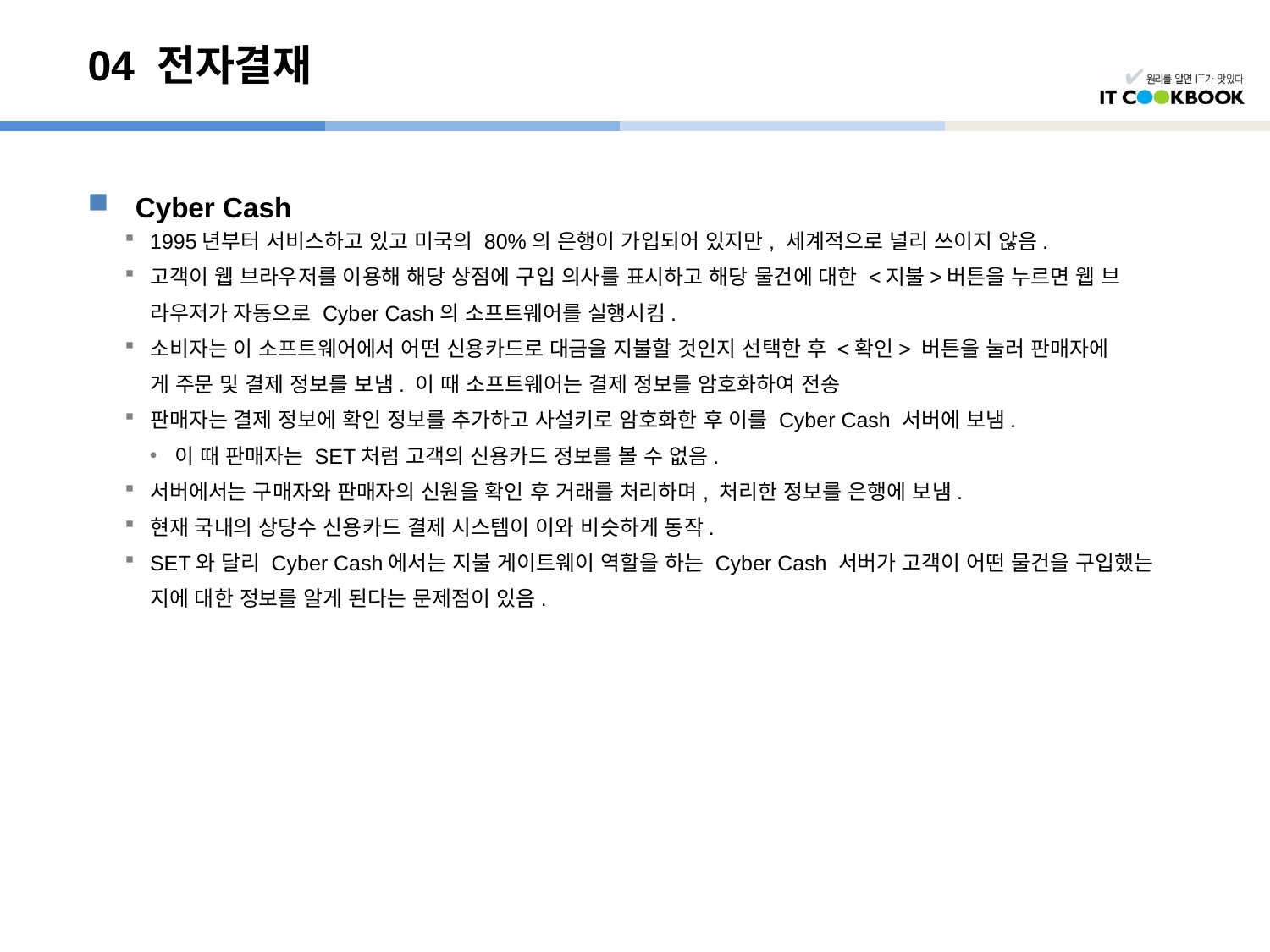

# 04 전자결재
Cyber Cash
1995년부터 서비스하고 있고 미국의 80%의 은행이 가입되어 있지만, 세계적으로 널리 쓰이지 않음.
고객이 웹 브라우저를 이용해 해당 상점에 구입 의사를 표시하고 해당 물건에 대한 <지불>버튼을 누르면 웹 브
	라우저가 자동으로 Cyber Cash의 소프트웨어를 실행시킴.
소비자는 이 소프트웨어에서 어떤 신용카드로 대금을 지불할 것인지 선택한 후 <확인> 버튼을 눌러 판매자에
	게 주문 및 결제 정보를 보냄. 이 때 소프트웨어는 결제 정보를 암호화하여 전송
판매자는 결제 정보에 확인 정보를 추가하고 사설키로 암호화한 후 이를 Cyber Cash 서버에 보냄.
이 때 판매자는 SET처럼 고객의 신용카드 정보를 볼 수 없음.
서버에서는 구매자와 판매자의 신원을 확인 후 거래를 처리하며, 처리한 정보를 은행에 보냄.
현재 국내의 상당수 신용카드 결제 시스템이 이와 비슷하게 동작.
SET와 달리 Cyber Cash에서는 지불 게이트웨이 역할을 하는 Cyber Cash 서버가 고객이 어떤 물건을 구입했는
	지에 대한 정보를 알게 된다는 문제점이 있음.